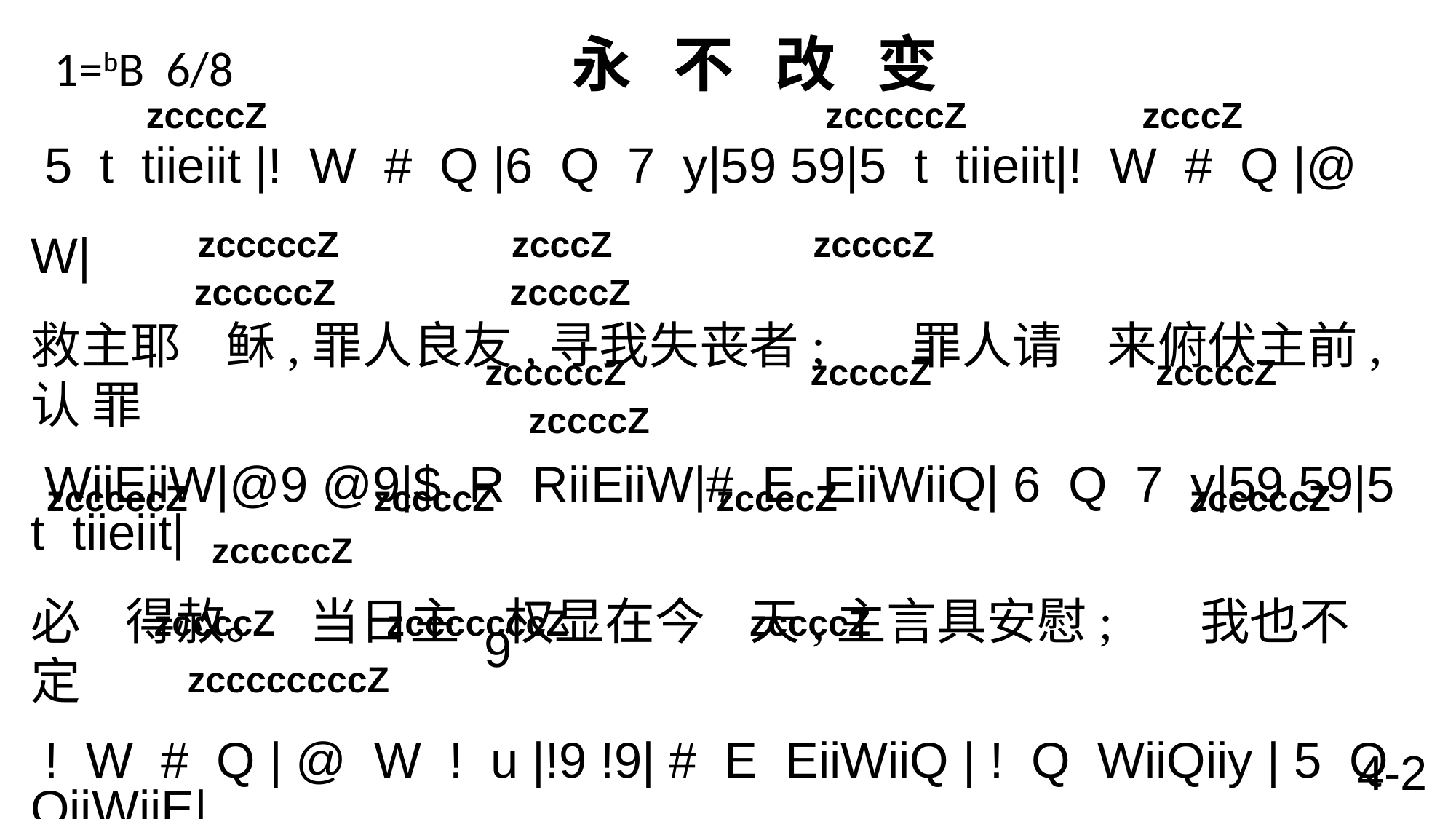

# 1=bB  6/8                               永   不   改   变
  zccccZ                                                       zcccccZ                  zcccZ
5  t  tiieiit |!  W  #  Q |6  Q  7  y|59 59|5  t  tiieiit|!  W  #  Q |@   W|
救主耶    稣,罪人良友,寻我失丧者;      罪人请    来俯伏主前,认 罪
WiiEiiW|@9 @9|$  R  RiiEiiW|#  E  EiiWiiQ| 6  Q  7  y|59 59|5  t  tiieiit|
必    得赦。   当日主    权显在今    天,主言具安慰;      我也不    定
 !  W  #  Q | @  W  !  u |!9 !9| #  E  EiiWiiQ | !  Q  WiiQiiy | 5  Q  QiiWiiE|
你的过犯, 不要再犯 罪。    昨日今    日  直到永    远, 耶稣不    改
@9 @9| #  E  EiiWiiQ | !  Q  WiiQiiy | 5  R  #  W |!9 !9|!  t  6  u|!9 !9|
变!       天地纵   变   主却依    然! 荣耀归主 名!     荣耀归主名!
#  E  EiiRiiE | @9  @9| 5  E  EiiWiiQ  | !  Q  Q   $  | #  Q  @  u | ! 9  ! 9 \
荣耀归    主  名!        天地纵   变,  主却依 然!  荣耀归主  名!
 zcccccZ                 zcccZ                    zccccZ                                 zcccccZ                  zccccZ
  zcccccZ                   zccccZ                         zccccZ                       zccccZ
 zcccccZ                   zccccZ                       zccccZ                                          zcccccZ                            zcccccZ
            zccccZ           zcccccccZ                  zccccZ                                                                  zccccccccZ
9
4-2